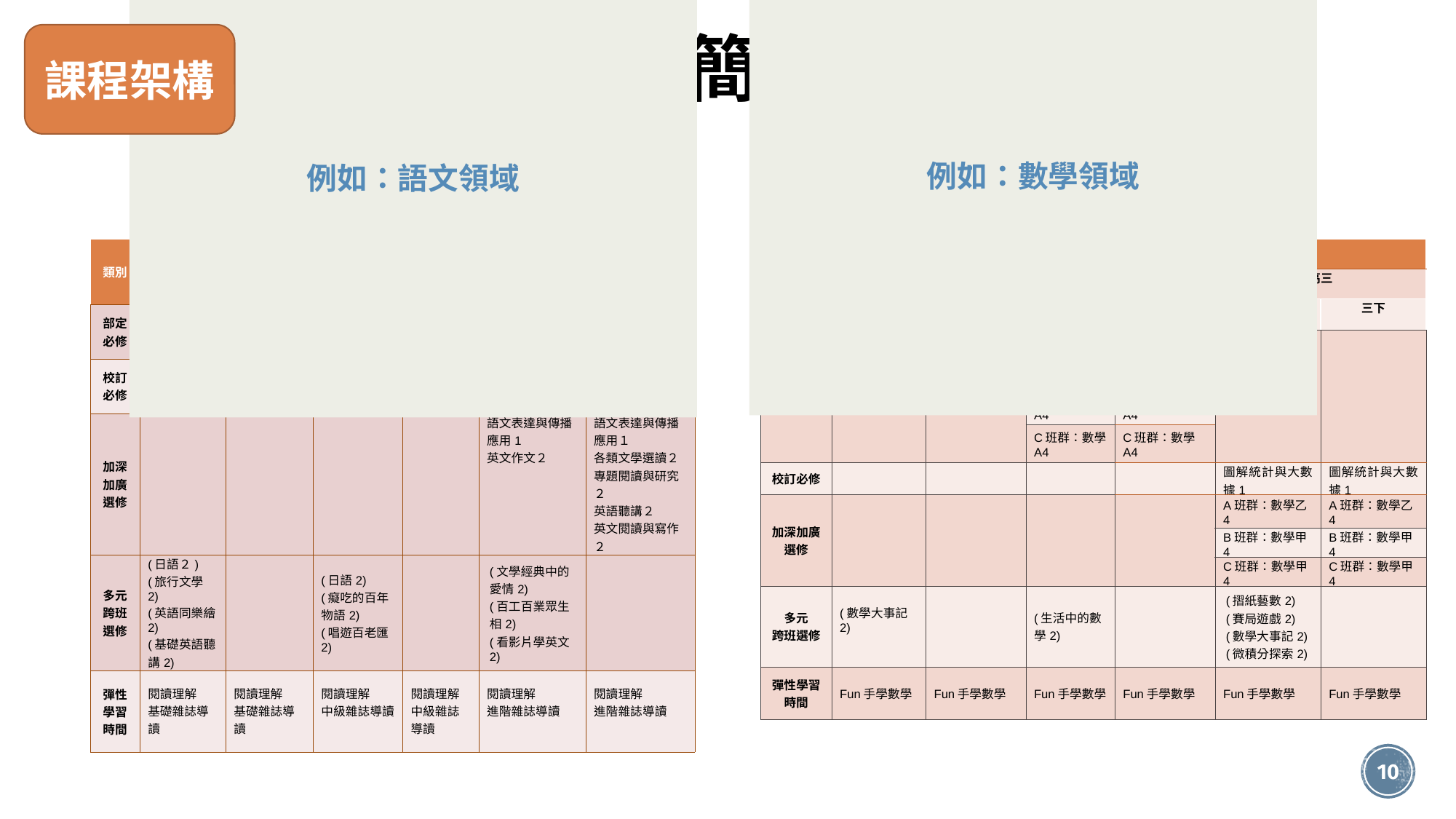

# 分領域課程簡介(手冊8～16頁)
課程架構
例如：數學領域
例如：語文領域
| 類別 | 授課年級與學分配置 |  |  |  |  |  |
| --- | --- | --- | --- | --- | --- | --- |
|  | 高一 |  | 高二 |  | 高三 |  |
|  | 一上 | 一下 | 二上 | 二下 | 三上 | 三下 |
| 部定必修 | 國語文4 英語文4 | 國語文4 英語文4 | 國語文4 英語文4 | 國語文4 英語文4 | 國語文4 英語文2 |  |
| 校訂必修 | 聽你說，聽我說1 | 閱讀「新」世界1 | 從文學看台灣１ | 從文學看台灣１ |  |  |
| 加深加廣選修 |  |  |  |  | 語文表達與傳播應用1 英文作文２ | 語文表達與傳播應用１ 各類文學選讀２ 專題閱讀與研究２ 英語聽講２ 英文閱讀與寫作２ |
| 多元 跨班選修 | (日語２) (旅行文學2) (英語同樂繪2) (基礎英語聽講2) |  | (日語2) (癡吃的百年物語2) (唱遊百老匯2) |  | (文學經典中的愛情2) (百工百業眾生相2) (看影片學英文2) |  |
| 彈性學習 時間 | 閱讀理解 基礎雜誌導讀 | 閱讀理解 基礎雜誌導讀 | 閱讀理解 中級雜誌導讀 | 閱讀理解 中級雜誌導讀 | 閱讀理解 進階雜誌導讀 | 閱讀理解 進階雜誌導讀 |
| 類別 | 授課年級與學分配置 |  |  |  |  |  |
| --- | --- | --- | --- | --- | --- | --- |
|  | 高一 |  | 高二 |  | 高三 |  |
|  | 一上 | 一下 | 二上 | 二下 | 三上 | 三下 |
| 部定必修 | 數學4 | 數學4 | A班群：數學A4 數學B4 | A班群：數學A4 數學B4 |  |  |
|  |  |  | B班群：數學A4 | B班群：數學A4 |  |  |
|  |  |  | C班群：數學A4 | C班群：數學A4 |  |  |
| 校訂必修 |  |  |  |  | 圖解統計與大數據1 | 圖解統計與大數據1 |
| 加深加廣 選修 |  |  |  |  | A班群：數學乙4 | A班群：數學乙4 |
|  |  |  |  |  | B班群：數學甲4 | B班群：數學甲4 |
|  |  |  |  |  | C班群：數學甲4 | C班群：數學甲4 |
| 多元 跨班選修 | (數學大事記2) |  | (生活中的數學2) |  | (摺紙藝數2) (賽局遊戲2) (數學大事記2) (微積分探索2) |  |
| 彈性學習時間 | Fun手學數學 | Fun手學數學 | Fun手學數學 | Fun手學數學 | Fun手學數學 | Fun手學數學 |

10